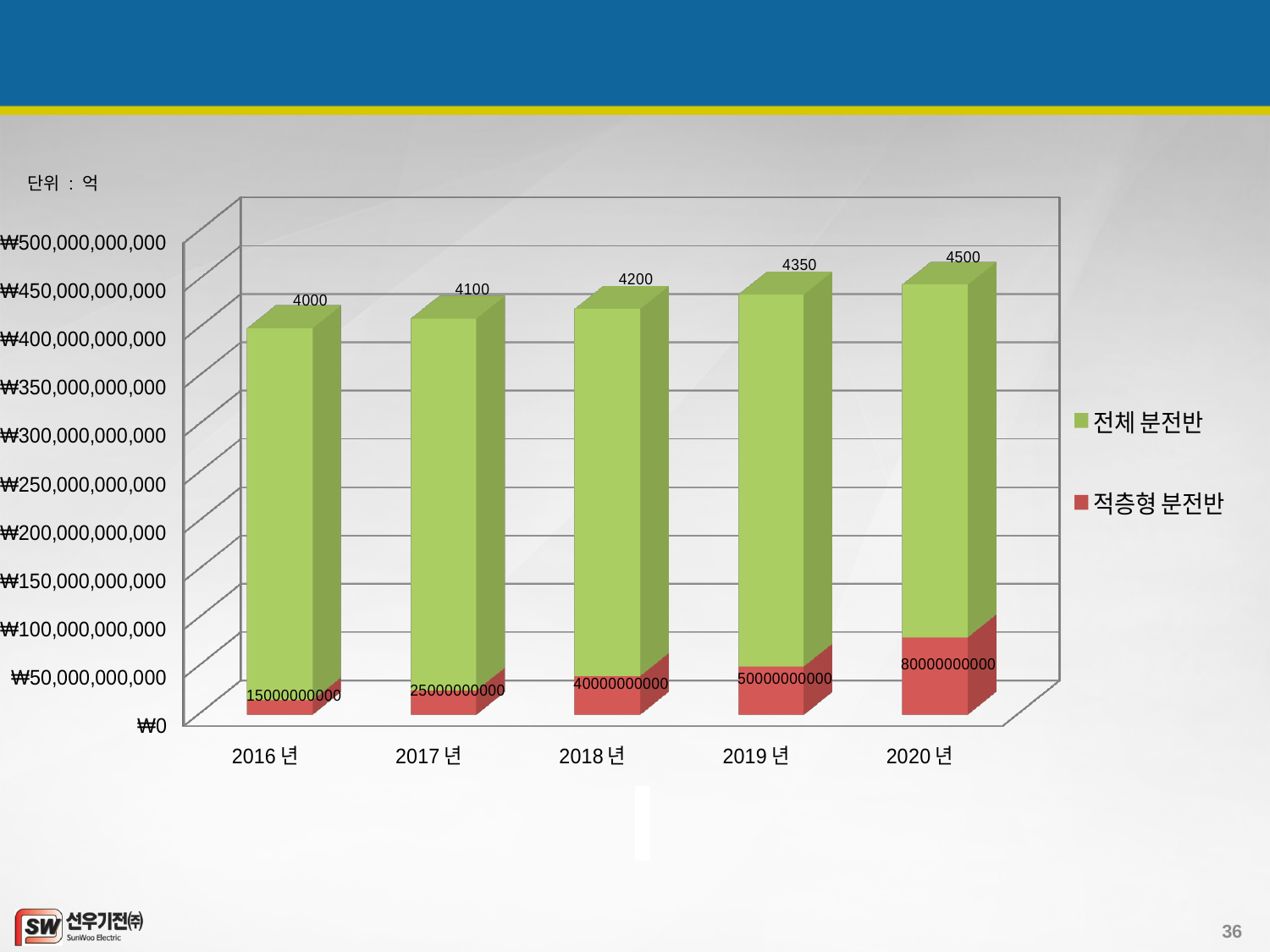

# 5. 국내 신규(적층형) 분전반 시장 변화 예상

[unsupported chart]

단위 : 억

36